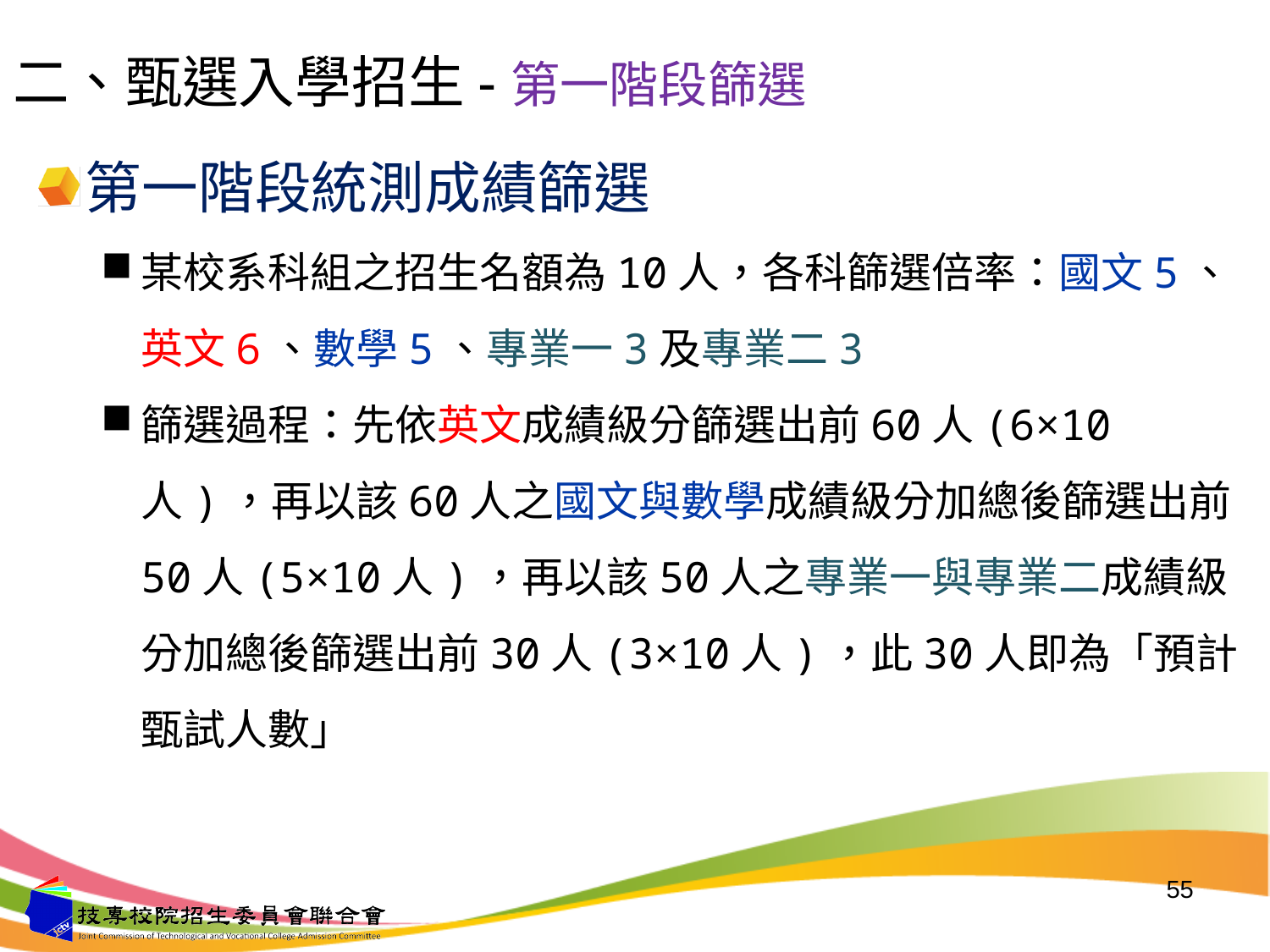

# 二、甄選入學招生-第一階段篩選
第一階段統測成績篩選
某校系科組之招生名額為10人，各科篩選倍率：國文5、英文6、數學5、專業一3及專業二3
篩選過程：先依英文成績級分篩選出前60人(6×10人)，再以該60人之國文與數學成績級分加總後篩選出前50人(5×10人)，再以該50人之專業一與專業二成績級分加總後篩選出前30人(3×10人)，此30人即為「預計甄試人數」

55